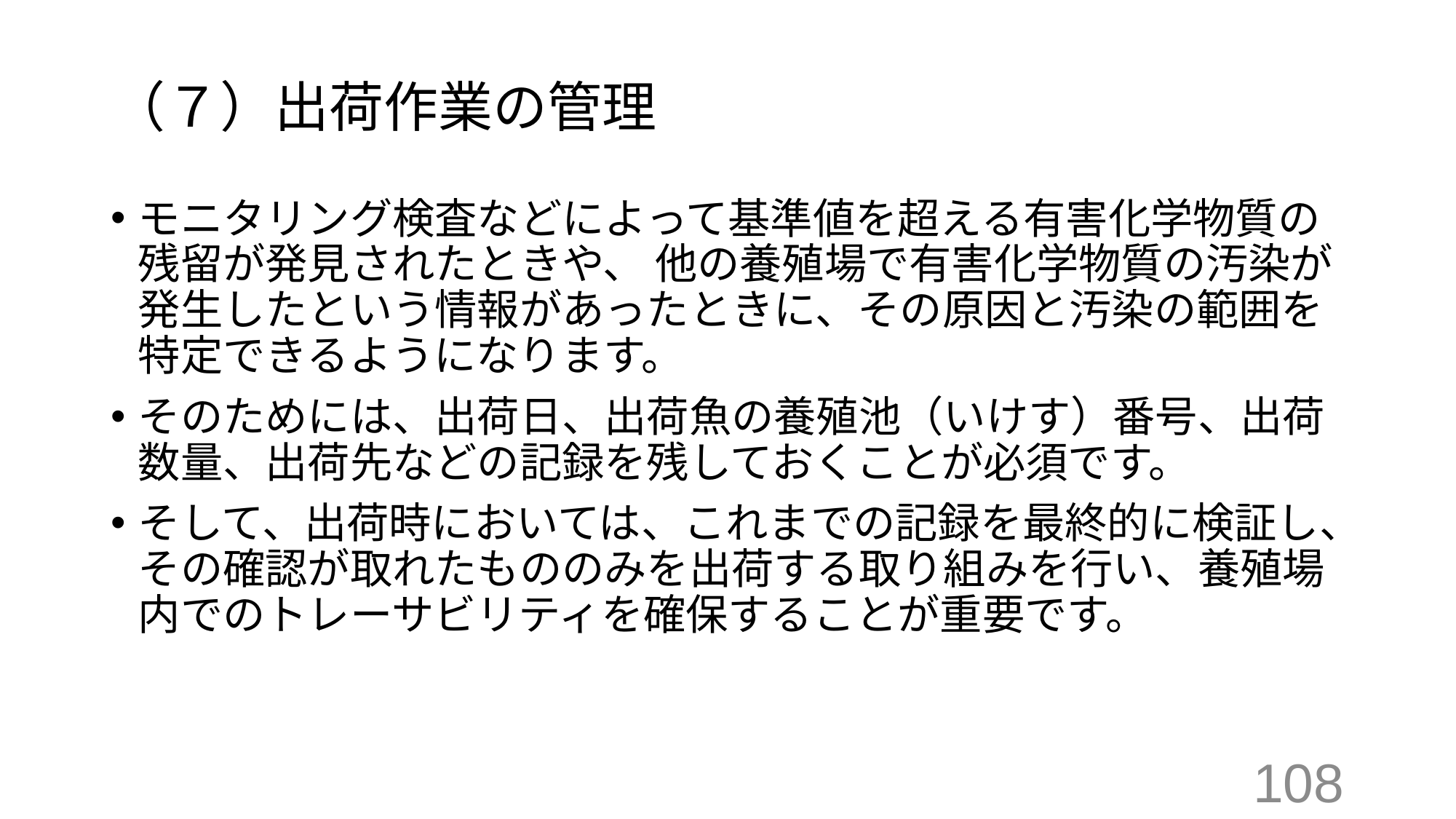

# （７）出荷作業の管理
モニタリング検査などによって基準値を超える有害化学物質の残留が発見されたときや、 他の養殖場で有害化学物質の汚染が発生したという情報があったときに、その原因と汚染の範囲を特定できるようになります。
そのためには、出荷日、出荷魚の養殖池（いけす）番号、出荷 数量、出荷先などの記録を残しておくことが必須です。
そして、出荷時においては、これまでの記録を最終的に検証し、その確認が取れたもののみを出荷する取り組みを行い、養殖場内でのトレーサビリティを確保することが重要です。
108